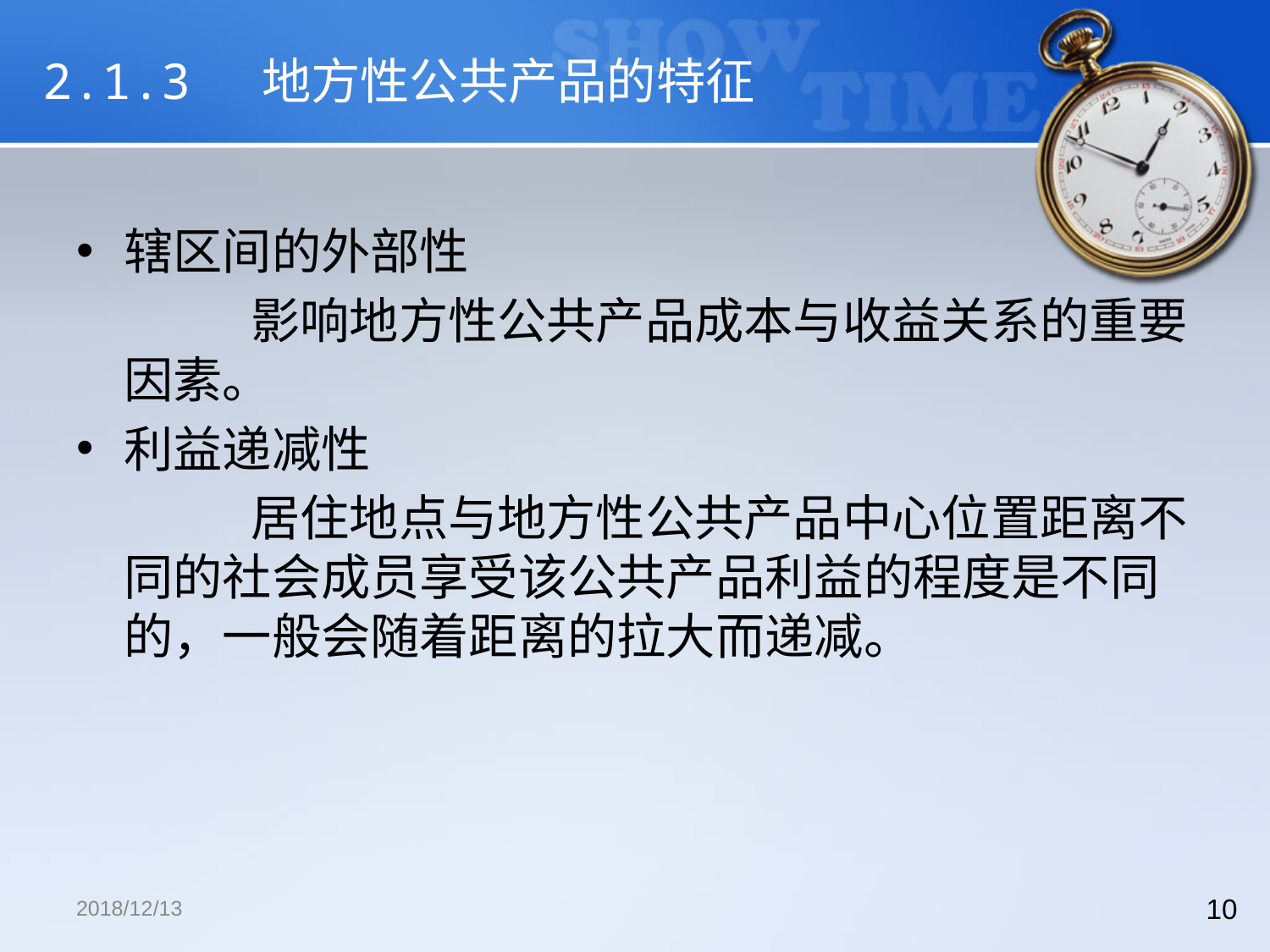

# 2.1.3  地方性公共产品的特征
辖区间的外部性
		影响地方性公共产品成本与收益关系的重要因素。
利益递减性
		居住地点与地方性公共产品中心位置距离不同的社会成员享受该公共产品利益的程度是不同的，一般会随着距离的拉大而递减。
2018/12/13
10